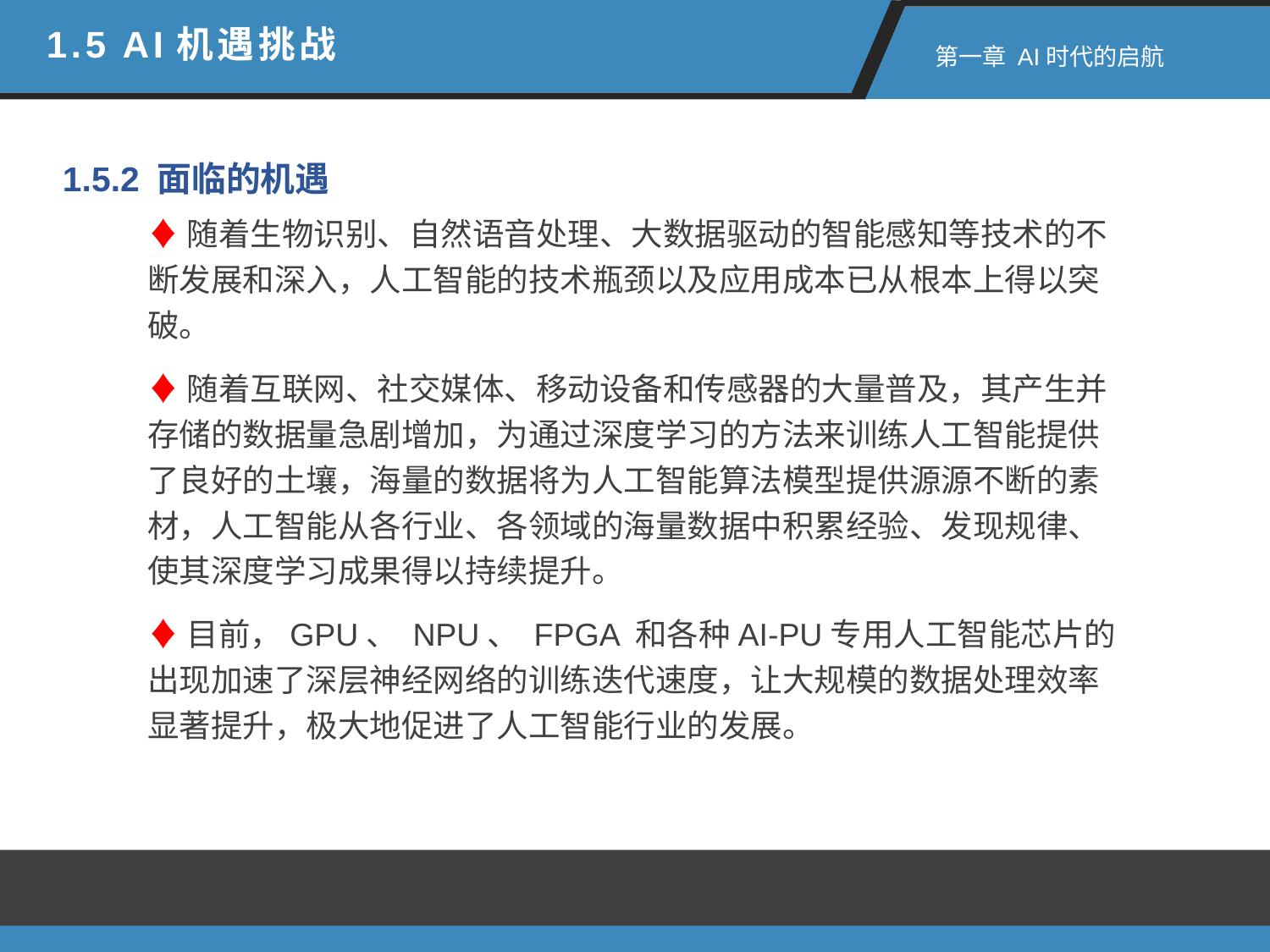

1.5 AI机遇挑战
  第一章 AI时代的启航
1.5.2 面临的机遇
♦随着生物识别、自然语音处理、大数据驱动的智能感知等技术的不断发展和深入，人工智能的技术瓶颈以及应用成本已从根本上得以突破。
♦随着互联网、社交媒体、移动设备和传感器的大量普及，其产生并存储的数据量急剧增加，为通过深度学习的方法来训练人工智能提供了良好的土壤，海量的数据将为人工智能算法模型提供源源不断的素材，人工智能从各行业、各领域的海量数据中积累经验、发现规律、使其深度学习成果得以持续提升。
♦目前，GPU、 NPU、 FPGA 和各种AI-PU专用人工智能芯片的出现加速了深层神经网络的训练迭代速度，让大规模的数据处理效率显著提升，极大地促进了人工智能行业的发展。